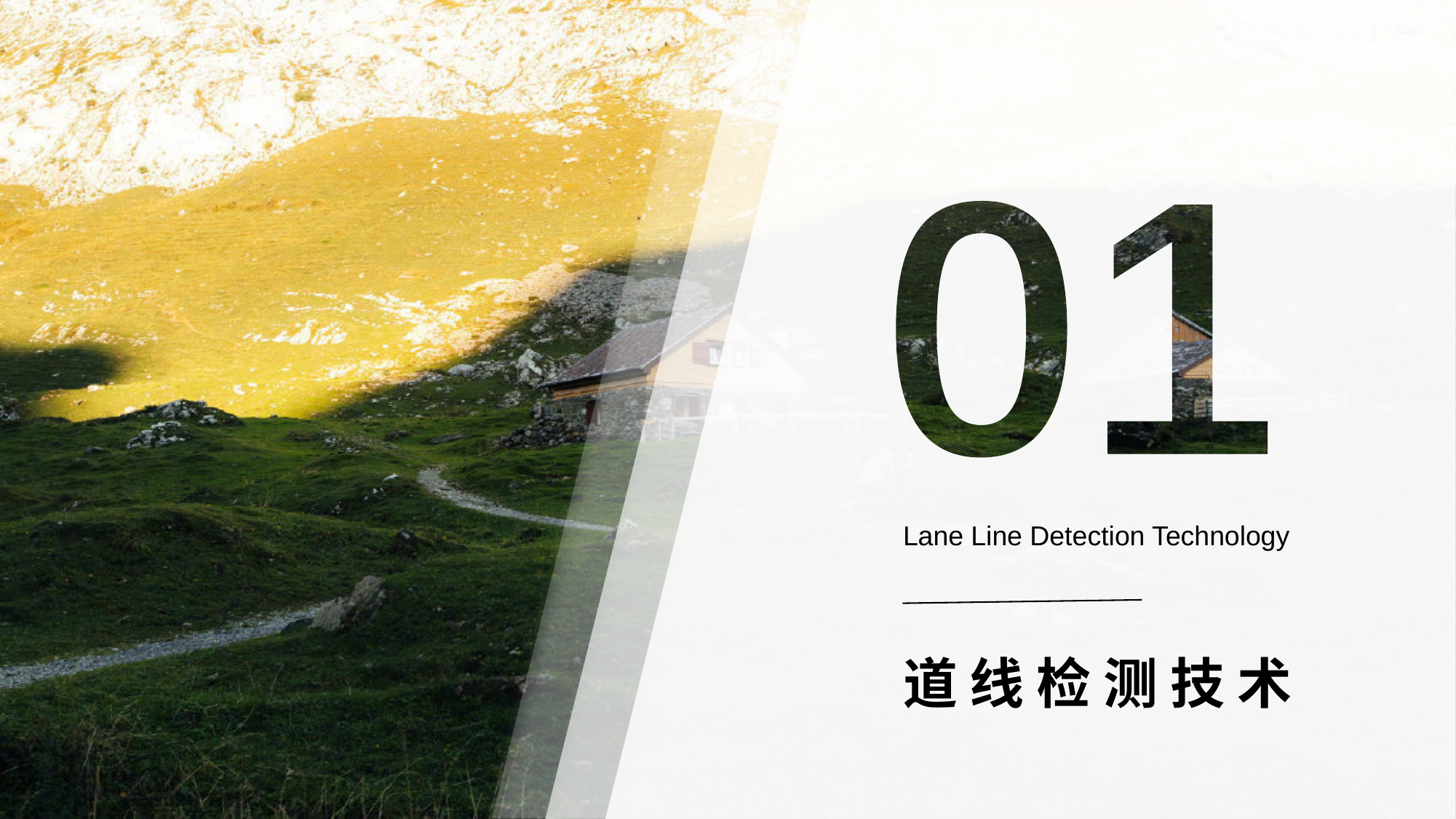

Lane Line Detection Technology

道 线 检 测 技 术